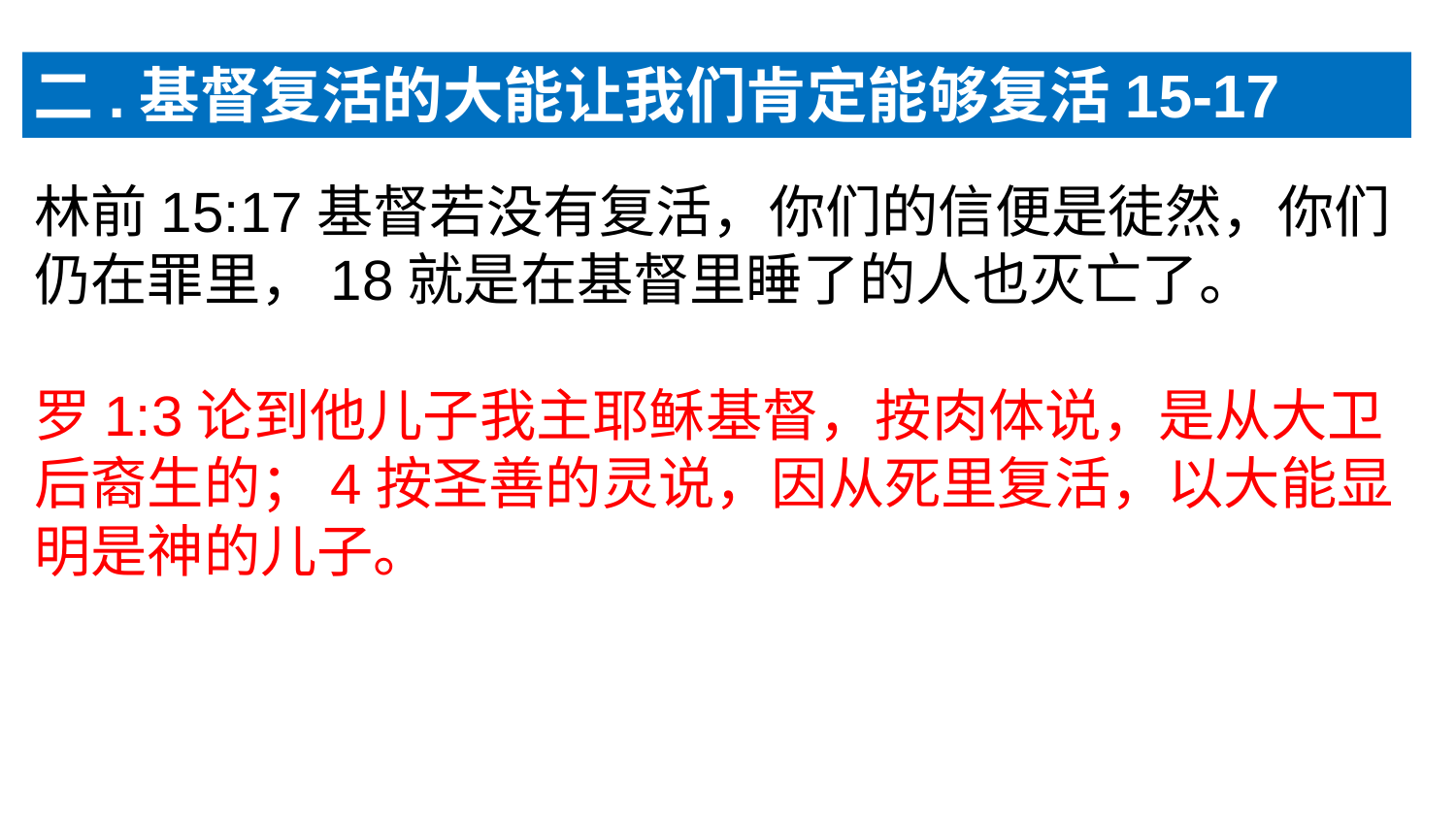

二.基督复活的大能让我们肯定能够复活15-17
8
林前15:17基督若没有复活，你们的信便是徒然，你们仍在罪里，18就是在基督里睡了的人也灭亡了。

罗1:3论到他儿子我主耶稣基督，按肉体说，是从大卫后裔生的；4按圣善的灵说，因从死里复活，以大能显明是神的儿子。